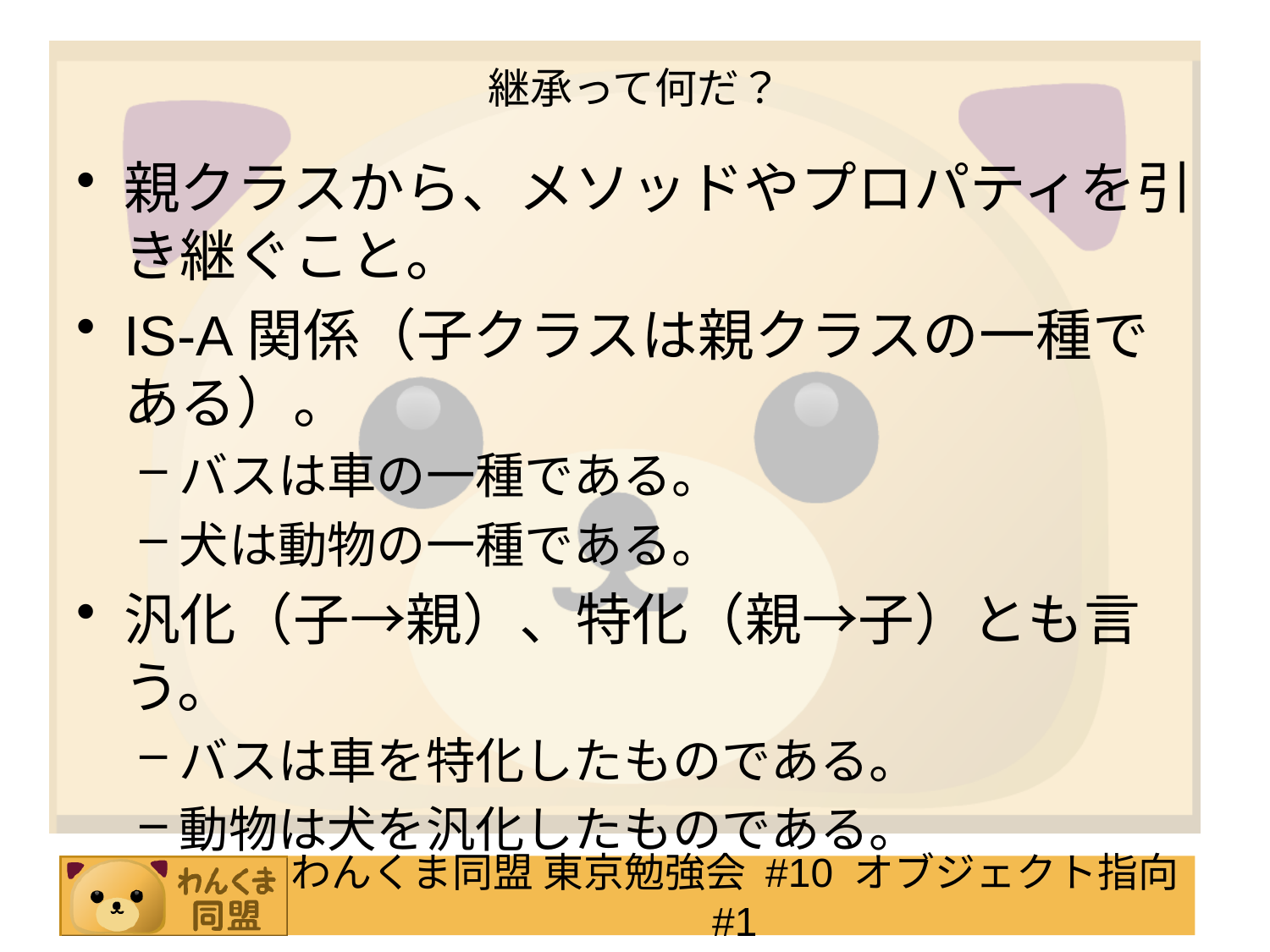

# 継承って何だ？
親クラスから、メソッドやプロパティを引き継ぐこと。
IS-A関係（子クラスは親クラスの一種である）。
バスは車の一種である。
犬は動物の一種である。
汎化（子→親）、特化（親→子）とも言う。
バスは車を特化したものである。
動物は犬を汎化したものである。